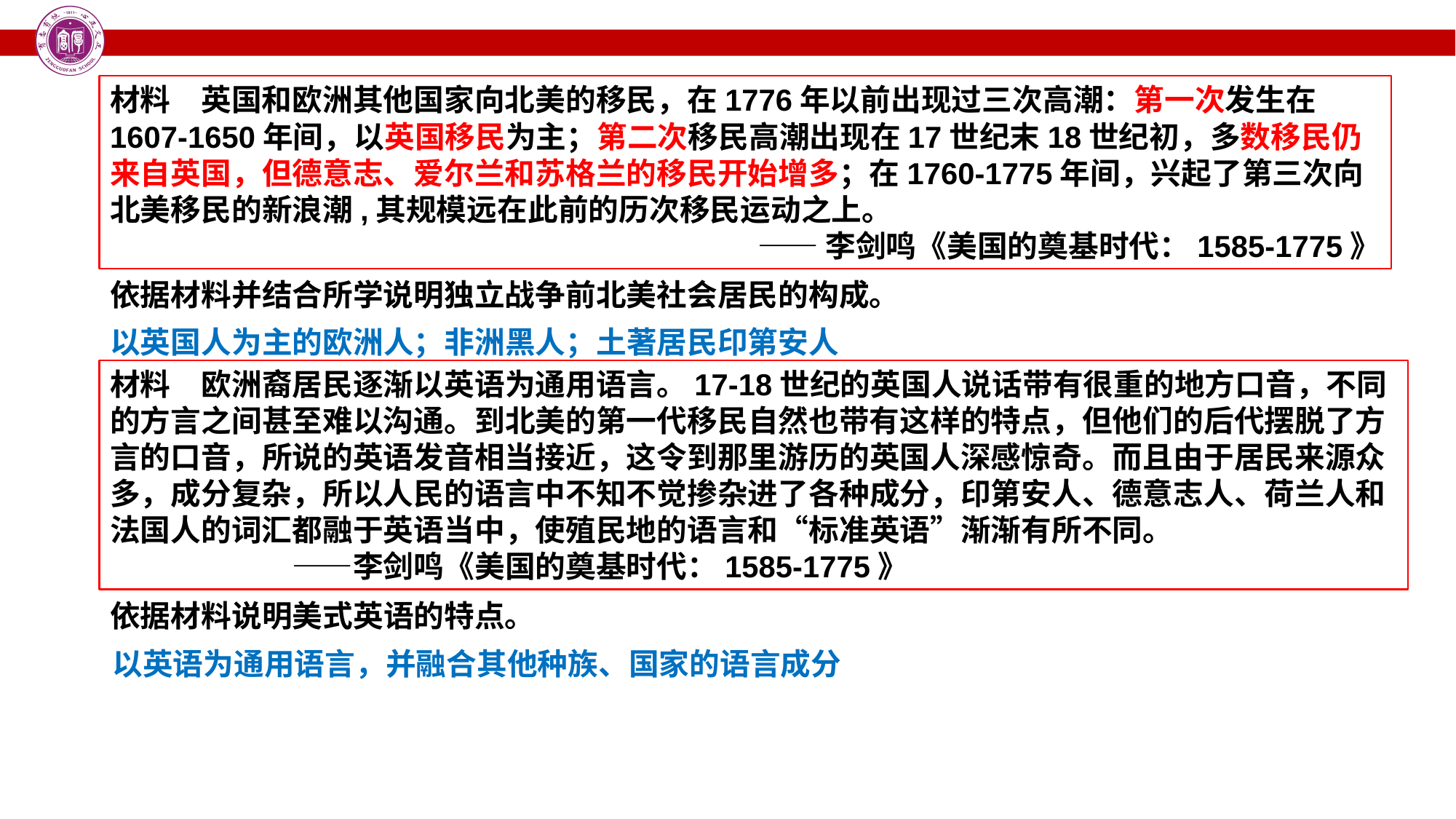

材料　英国和欧洲其他国家向北美的移民，在1776年以前出现过三次高潮：第一次发生在1607-1650年间，以英国移民为主；第二次移民高潮出现在17世纪末18世纪初，多数移民仍来自英国，但德意志、爱尔兰和苏格兰的移民开始增多；在1760-1775年间，兴起了第三次向北美移民的新浪潮,其规模远在此前的历次移民运动之上。
——李剑鸣《美国的奠基时代：1585-1775》
依据材料并结合所学说明独立战争前北美社会居民的构成。
以英国人为主的欧洲人；非洲黑人；土著居民印第安人
材料　欧洲裔居民逐渐以英语为通用语言。17-18世纪的英国人说话带有很重的地方口音，不同的方言之间甚至难以沟通。到北美的第一代移民自然也带有这样的特点，但他们的后代摆脱了方言的口音，所说的英语发音相当接近，这令到那里游历的英国人深感惊奇。而且由于居民来源众多，成分复杂，所以人民的语言中不知不觉掺杂进了各种成分，印第安人、德意志人、荷兰人和法国人的词汇都融于英语当中，使殖民地的语言和“标准英语”渐渐有所不同。
　　　　　　——李剑鸣《美国的奠基时代：1585-1775》
依据材料说明美式英语的特点。
以英语为通用语言，并融合其他种族、国家的语言成分